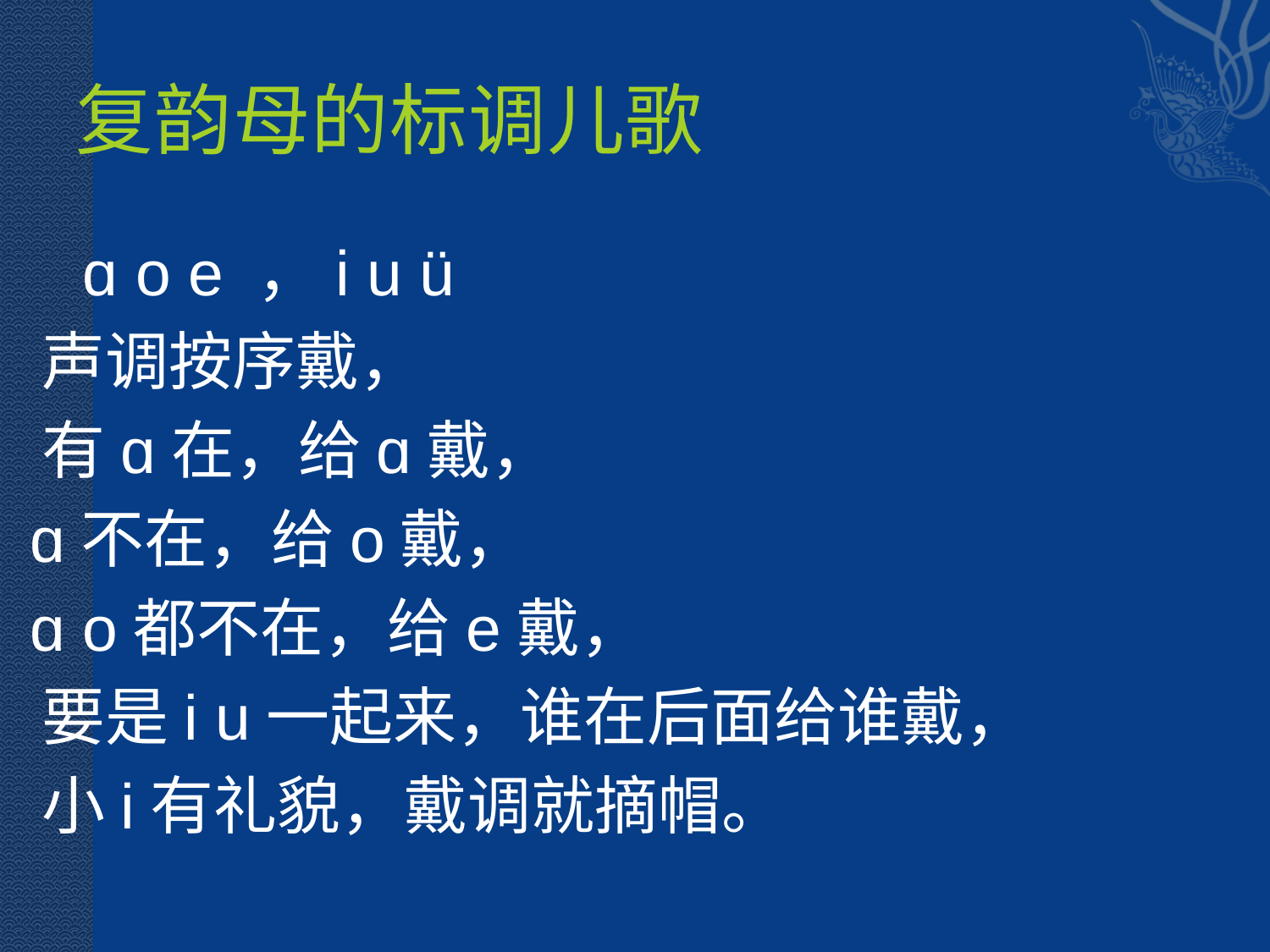

# 复韵母的标调儿歌
    ɑ o e ，i u ü
 声调按序戴，
 有ɑ在，给ɑ戴，
 ɑ不在，给o戴，
 ɑ o都不在，给e戴，
 要是i u一起来，谁在后面给谁戴，
 小i有礼貌，戴调就摘帽。